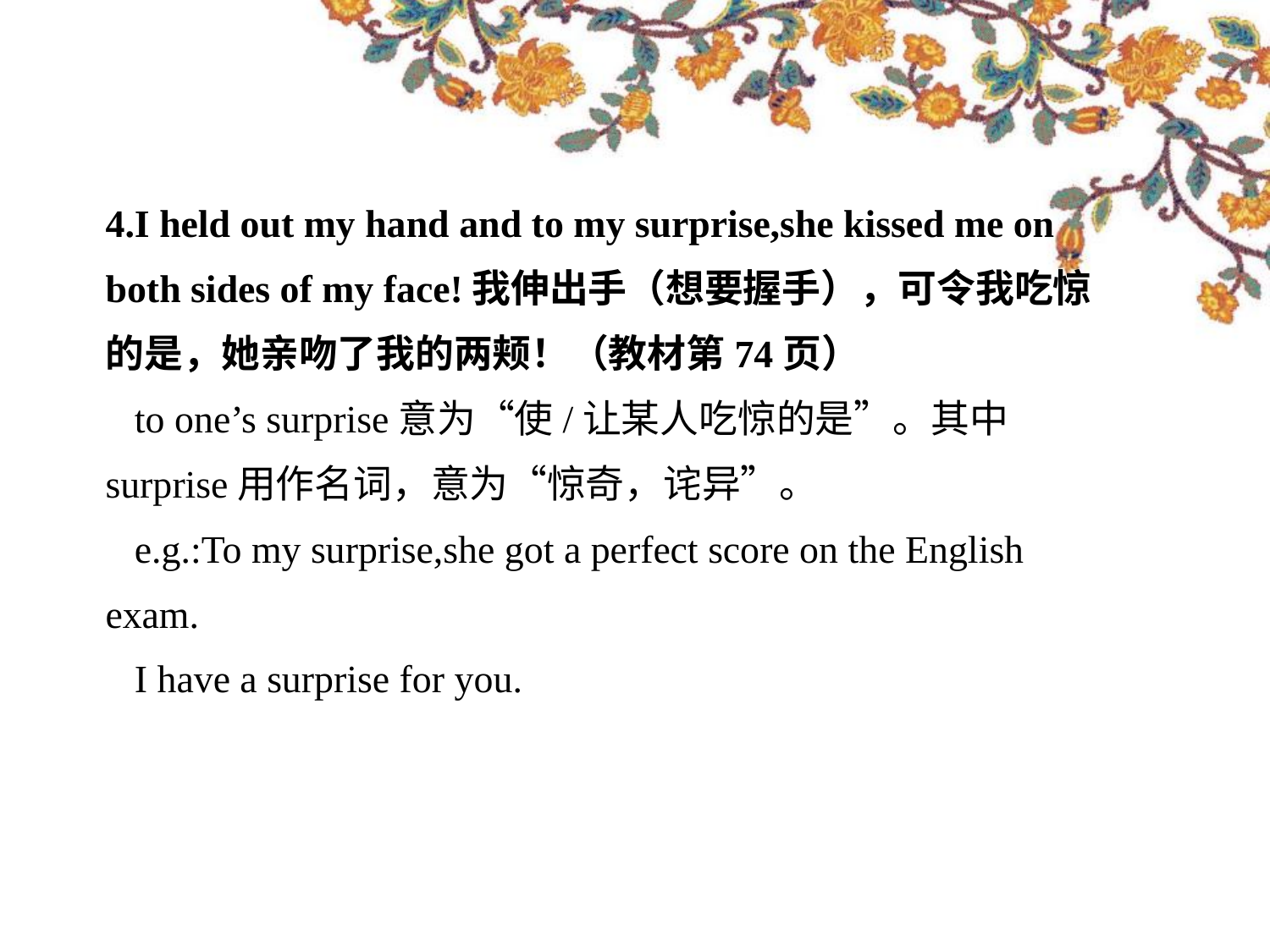

4.I held out my hand and to my surprise,she kissed me on both sides of my face!我伸出手（想要握手），可令我吃惊的是，她亲吻了我的两颊！（教材第74页）
   to one’s surprise意为“使/让某人吃惊的是”。其中surprise用作名词，意为“惊奇，诧异”。
   e.g.:To my surprise,she got a perfect score on the English exam.
   I have a surprise for you.